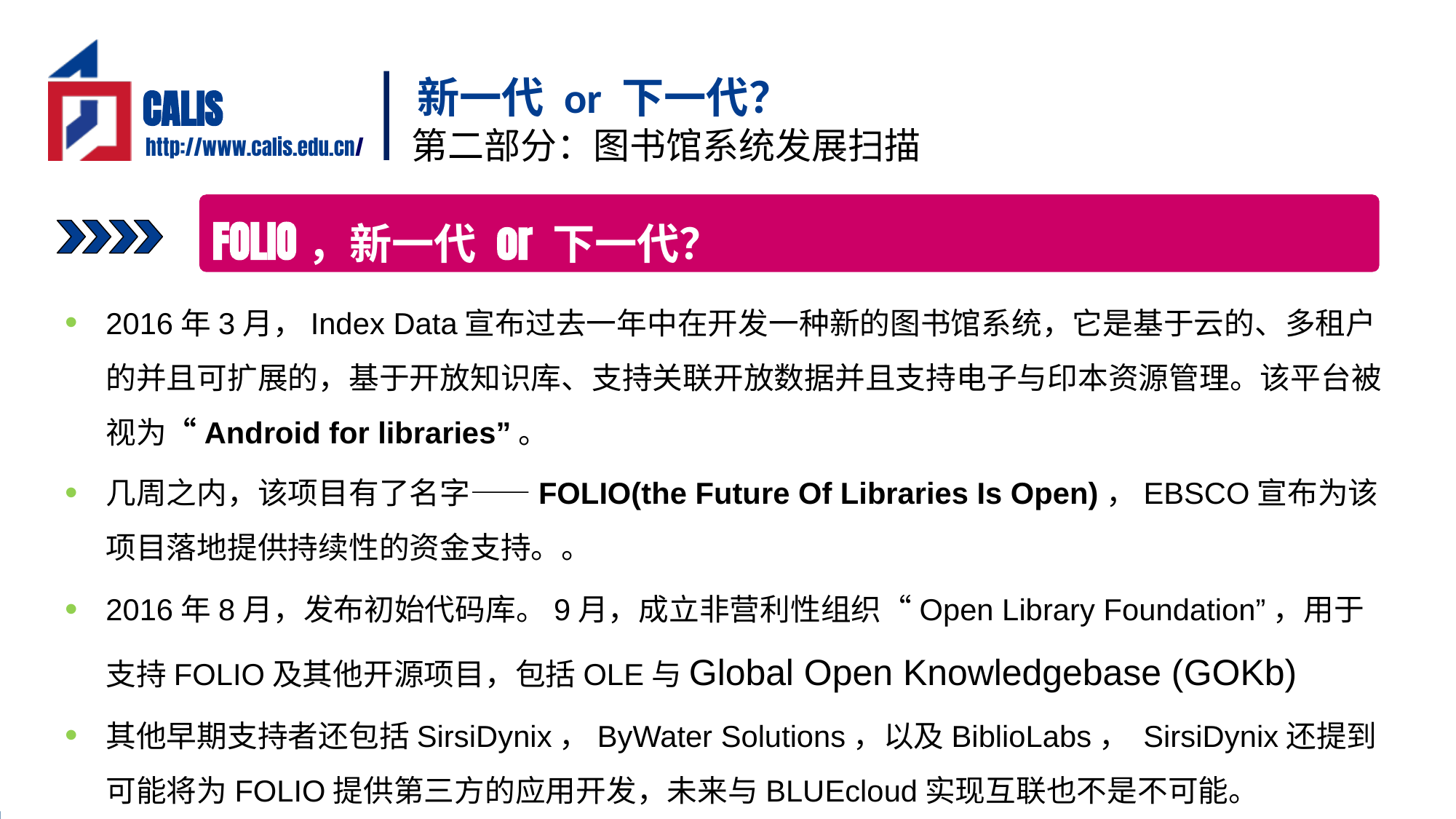

新一代 or 下一代？
第二部分：图书馆系统发展扫描
FOLIO，新一代 or 下一代？

2016年3月，Index Data宣布过去一年中在开发一种新的图书馆系统，它是基于云的、多租户的并且可扩展的，基于开放知识库、支持关联开放数据并且支持电子与印本资源管理。该平台被视为“Android for libraries”。
几周之内，该项目有了名字——FOLIO(the Future Of Libraries Is Open)，EBSCO宣布为该项目落地提供持续性的资金支持。。
2016年8月，发布初始代码库。9月，成立非营利性组织“Open Library Foundation”，用于支持FOLIO及其他开源项目，包括OLE与Global Open Knowledgebase (GOKb)
其他早期支持者还包括SirsiDynix，ByWater Solutions，以及BiblioLabs， SirsiDynix还提到可能将为FOLIO提供第三方的应用开发，未来与BLUEcloud实现互联也不是不可能。